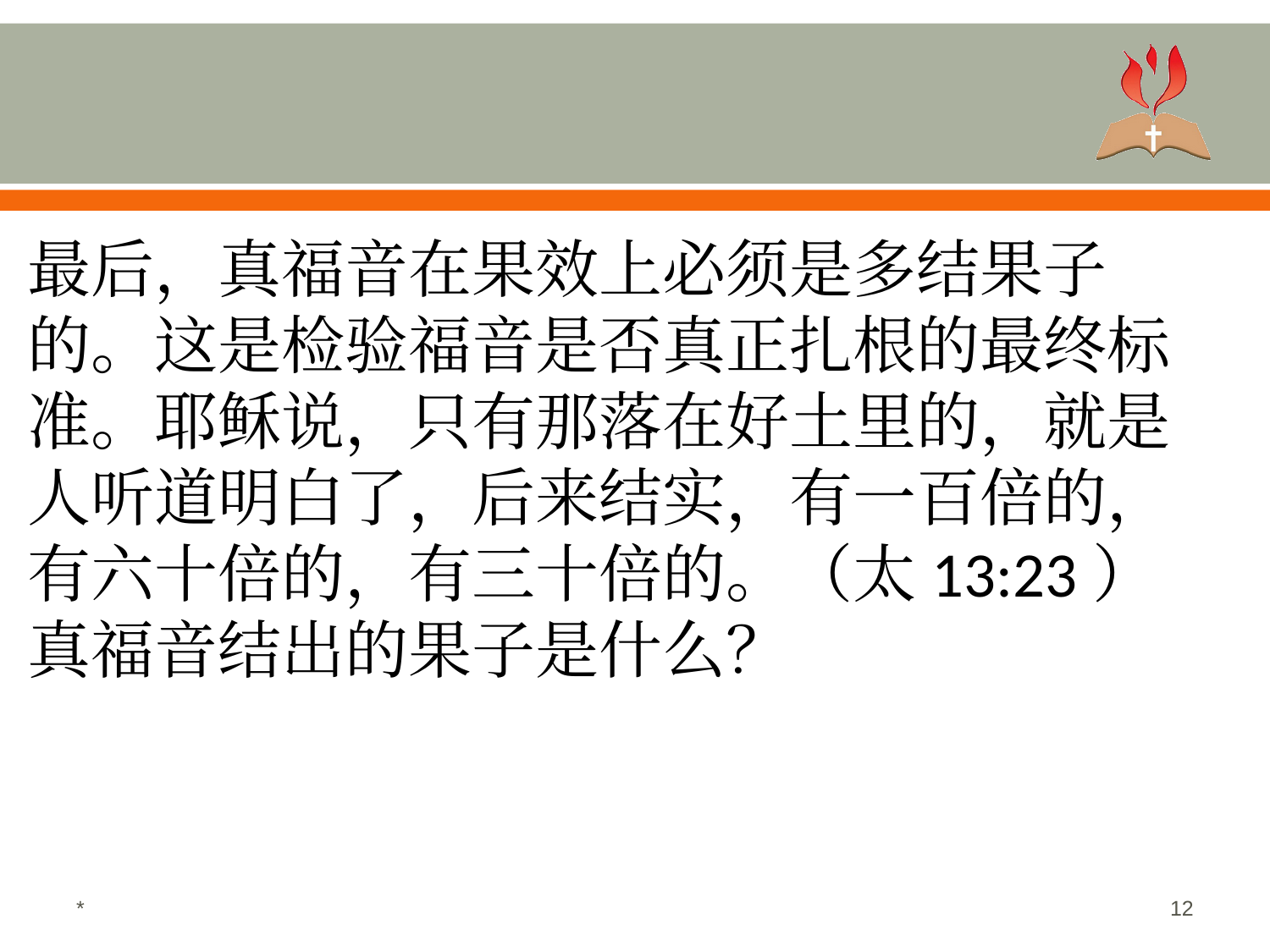

#
最后，真福音在果效上必须是多结果子的。这是检验福音是否真正扎根的最终标准。耶稣说，只有那落在好土里的，就是人听道明白了，后来结实，有一百倍的，有六十倍的，有三十倍的。（太13:23）
真福音结出的果子是什么？

*
12